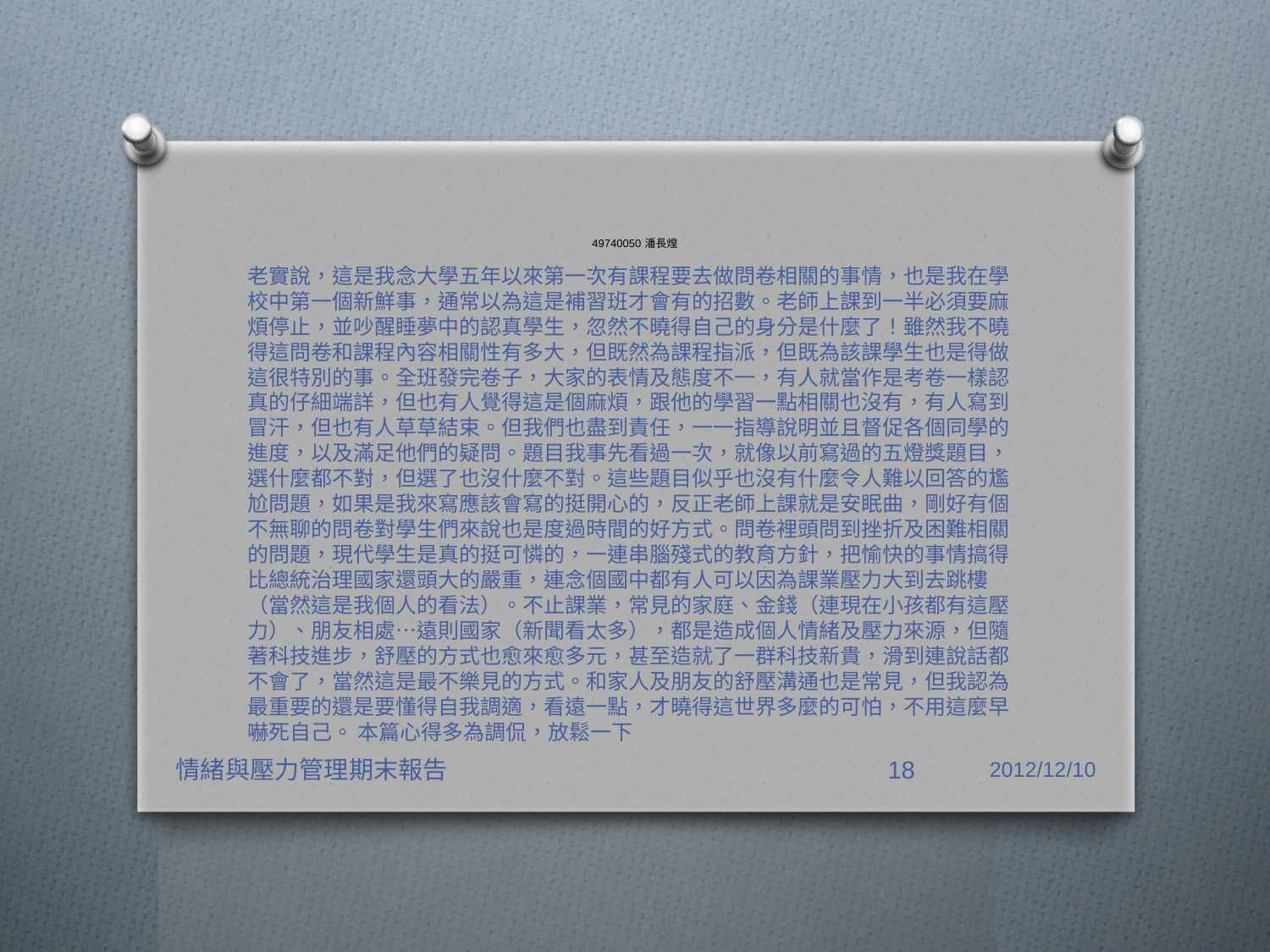

# 49740050 潘長煌
老實說，這是我念大學五年以來第一次有課程要去做問卷相關的事情，也是我在學校中第一個新鮮事，通常以為這是補習班才會有的招數。老師上課到一半必須要麻煩停止，並吵醒睡夢中的認真學生，忽然不曉得自己的身分是什麼了！雖然我不曉得這問卷和課程內容相關性有多大，但既然為課程指派，但既為該課學生也是得做這很特別的事。全班發完卷子，大家的表情及態度不一，有人就當作是考卷一樣認真的仔細端詳，但也有人覺得這是個麻煩，跟他的學習一點相關也沒有，有人寫到冒汗，但也有人草草結束。但我們也盡到責任，一一指導說明並且督促各個同學的進度，以及滿足他們的疑問。題目我事先看過一次，就像以前寫過的五燈獎題目，選什麼都不對，但選了也沒什麼不對。這些題目似乎也沒有什麼令人難以回答的尷尬問題，如果是我來寫應該會寫的挺開心的，反正老師上課就是安眠曲，剛好有個不無聊的問卷對學生們來說也是度過時間的好方式。問卷裡頭問到挫折及困難相關的問題，現代學生是真的挺可憐的，一連串腦殘式的教育方針，把愉快的事情搞得比總統治理國家還頭大的嚴重，連念個國中都有人可以因為課業壓力大到去跳樓（當然這是我個人的看法）。不止課業，常見的家庭、金錢（連現在小孩都有這壓力）、朋友相處…遠則國家（新聞看太多），都是造成個人情緒及壓力來源，但隨著科技進步，舒壓的方式也愈來愈多元，甚至造就了一群科技新貴，滑到連說話都不會了，當然這是最不樂見的方式。和家人及朋友的舒壓溝通也是常見，但我認為最重要的還是要懂得自我調適，看遠一點，才曉得這世界多麼的可怕，不用這麼早嚇死自己。 本篇心得多為調侃，放鬆一下
情緒與壓力管理期末報告
18
2012/12/10